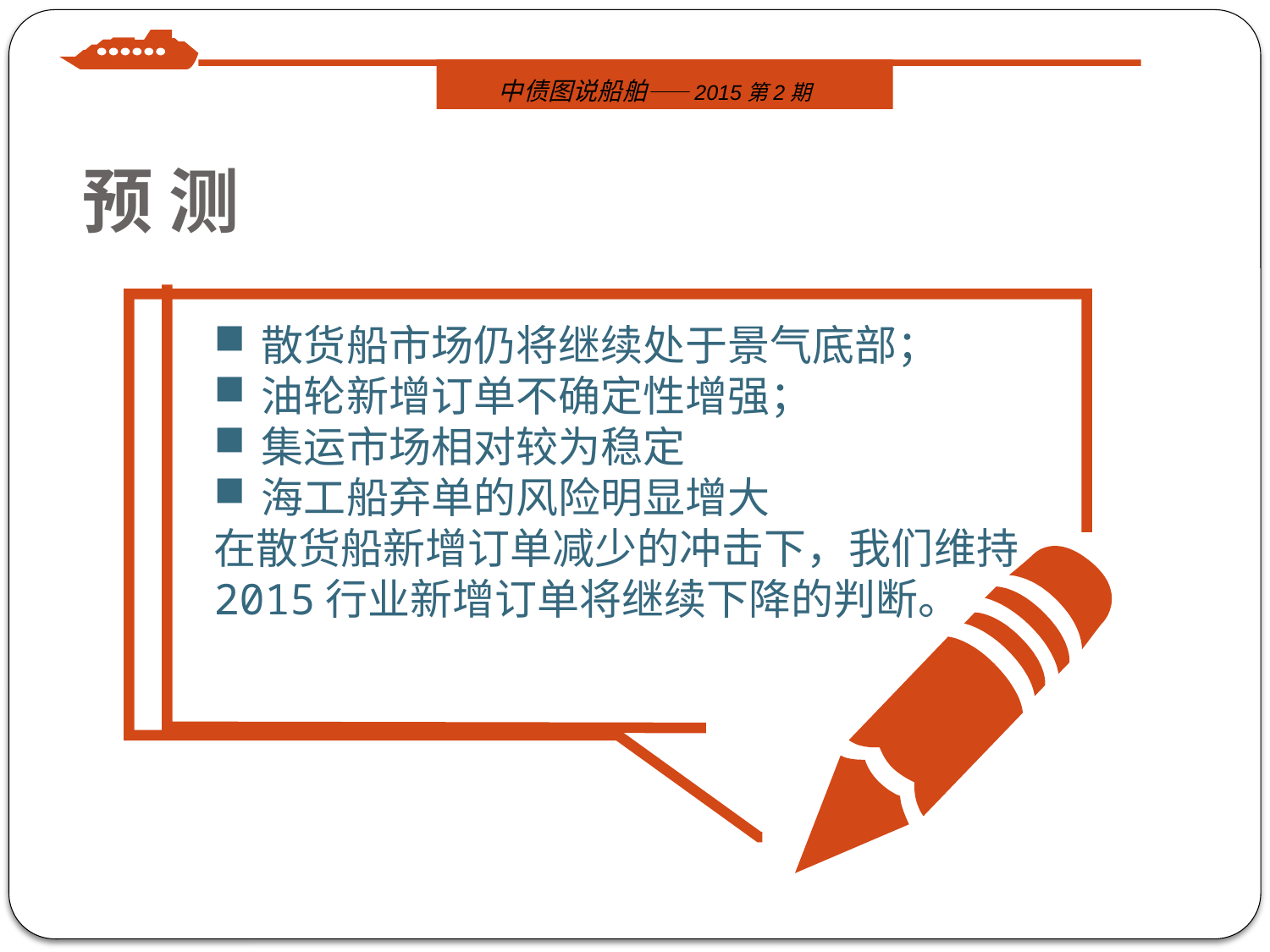

中债图说船舶——2015第2期
# 预 测

散货船市场仍将继续处于景气底部；
油轮新增订单不确定性增强；
集运市场相对较为稳定
海工船弃单的风险明显增大
在散货船新增订单减少的冲击下，我们维持2015行业新增订单将继续下降的判断。